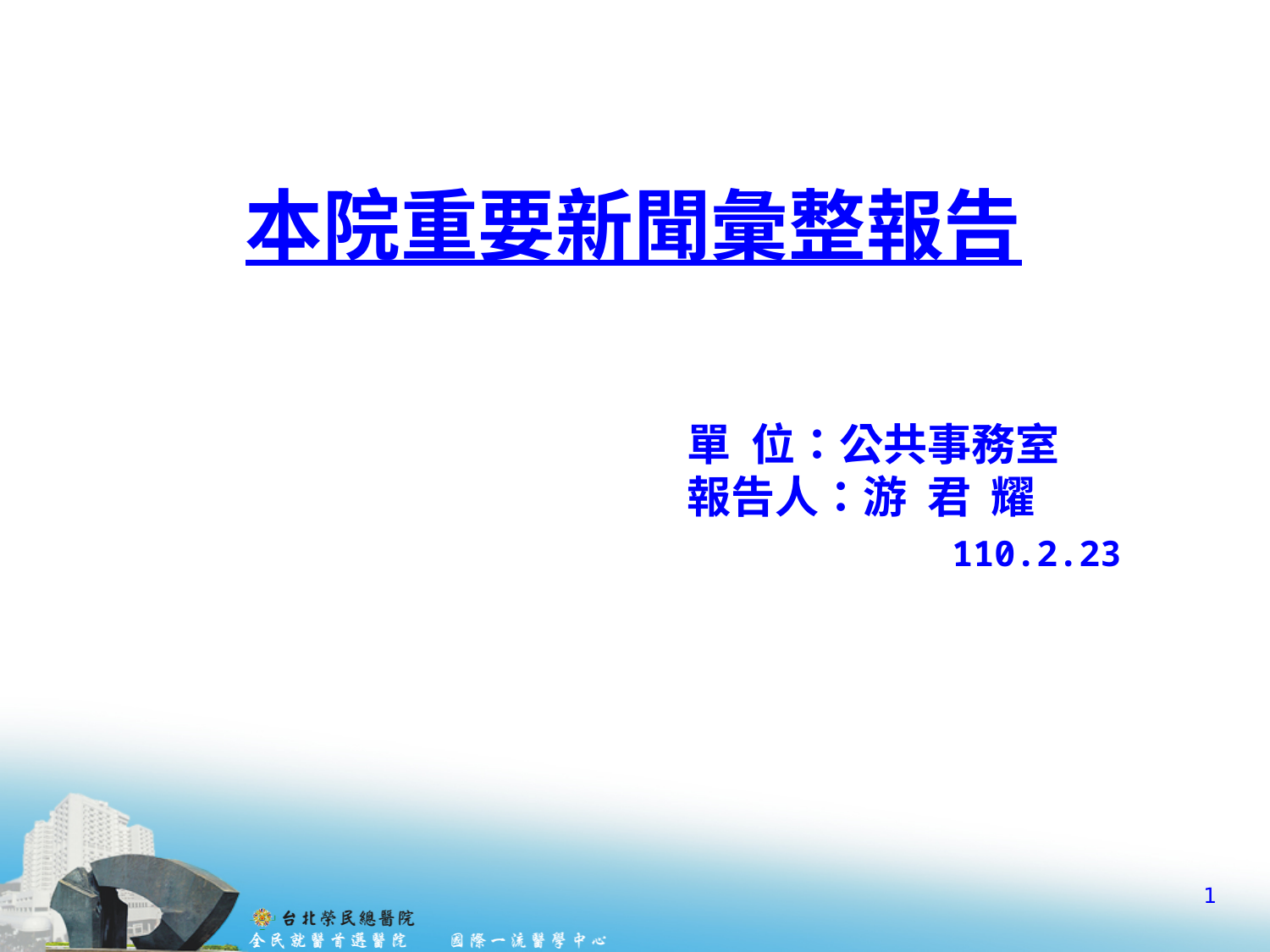

# 本院重要新聞彙整報告
單  位：公共事務室
報告人：游  君  耀
          110.2.23
1